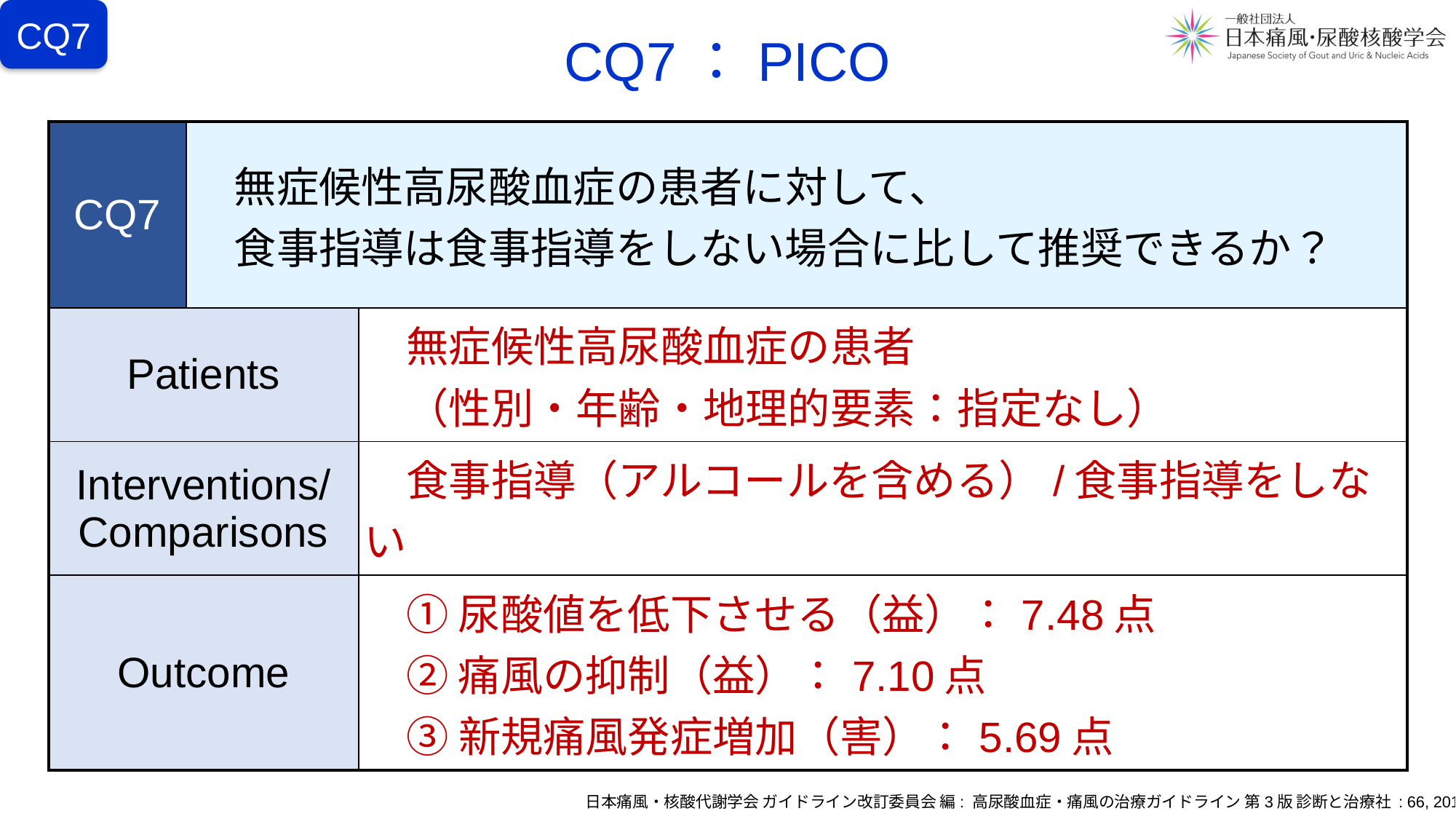

# CQ7：PICO
CQ7
| CQ7 | 無症候性高尿酸血症の患者に対して、 　食事指導は食事指導をしない場合に比して推奨できるか？ |  |
| --- | --- | --- |
| Patients |  | 無症候性高尿酸血症の患者 　（性別・年齢・地理的要素：指定なし） |
| Interventions/ Comparisons |  | 食事指導（アルコールを含める）/食事指導をしない |
| Outcome |  | ① 尿酸値を低下させる（益）：7.48点 　② 痛風の抑制（益）：7.10点 　③ 新規痛風発症増加（害）：5.69点 |
日本痛風・核酸代謝学会 ガイドライン改訂委員会 編: 高尿酸血症・痛風の治療ガイドライン 第3版 診断と治療社 : 66, 2018